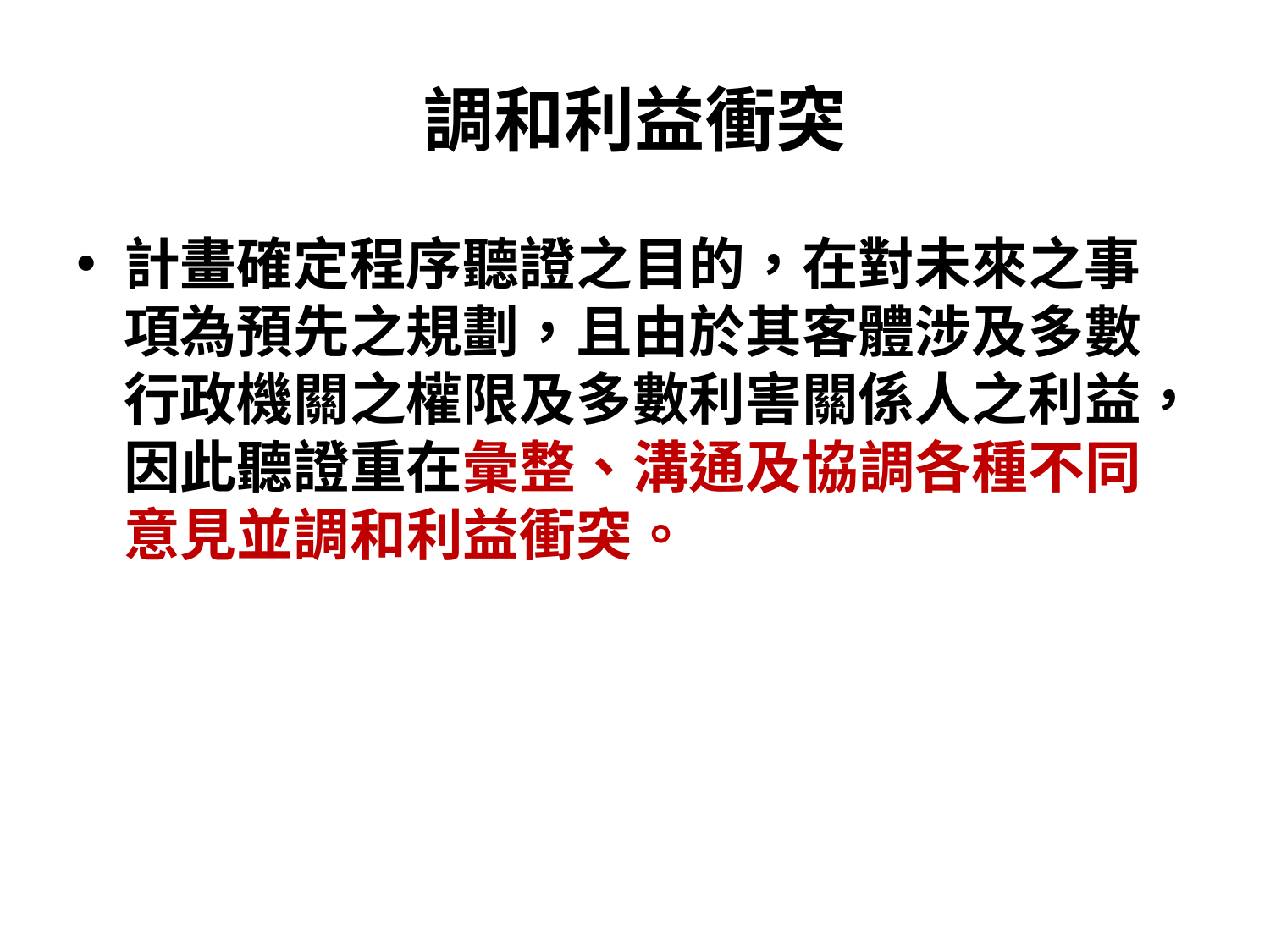

# 調和利益衝突
計畫確定程序聽證之目的，在對未來之事項為預先之規劃，且由於其客體涉及多數行政機關之權限及多數利害關係人之利益，因此聽證重在彙整、溝通及協調各種不同意見並調和利益衝突。